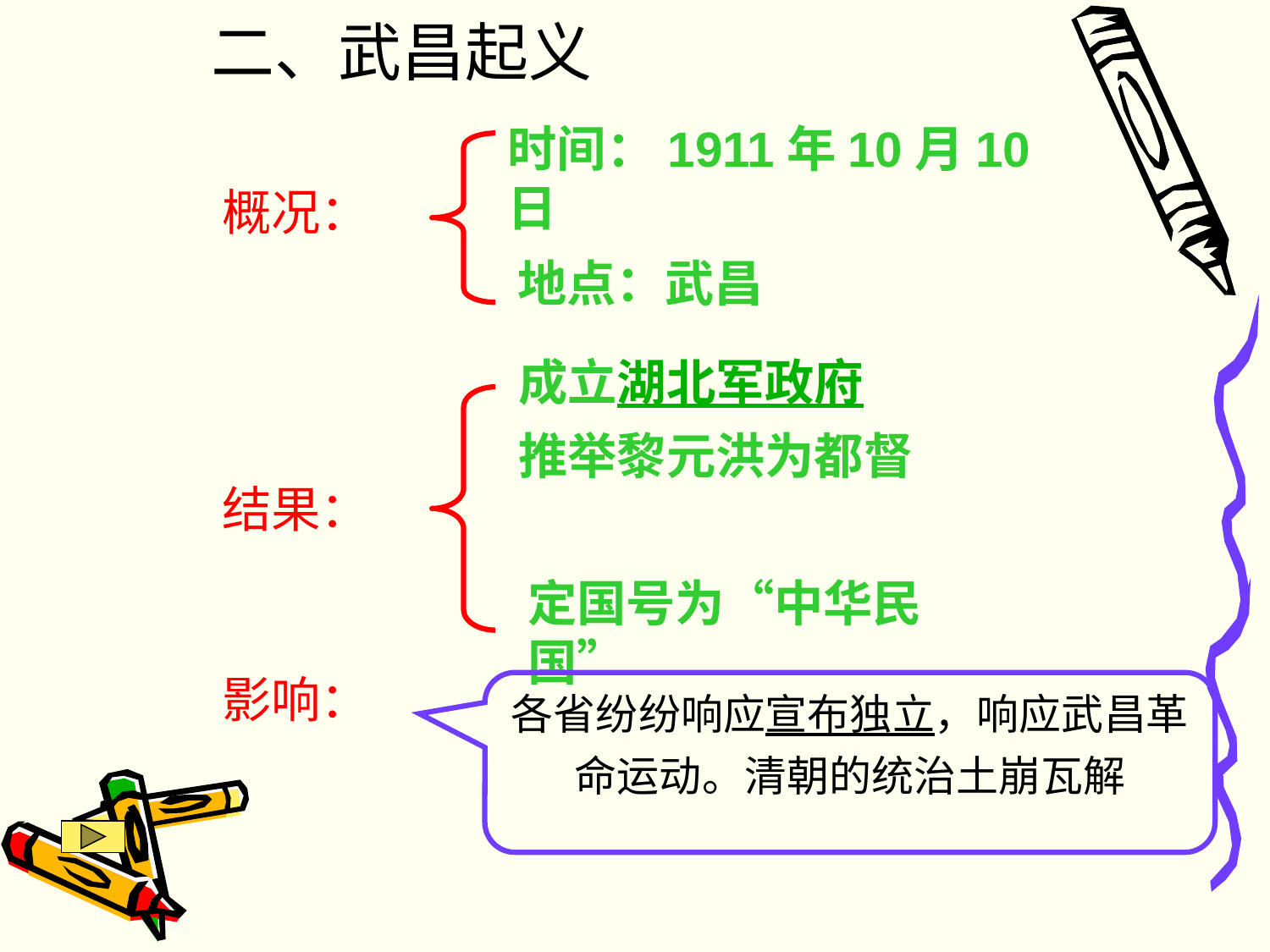

二、武昌起义
时间：1911年10月10日

概况：
地点：武昌
成立湖北军政府

推举黎元洪为都督
结果：
定国号为“中华民国”
影响：
各省纷纷响应宣布独立，响应武昌革命运动。清朝的统治土崩瓦解